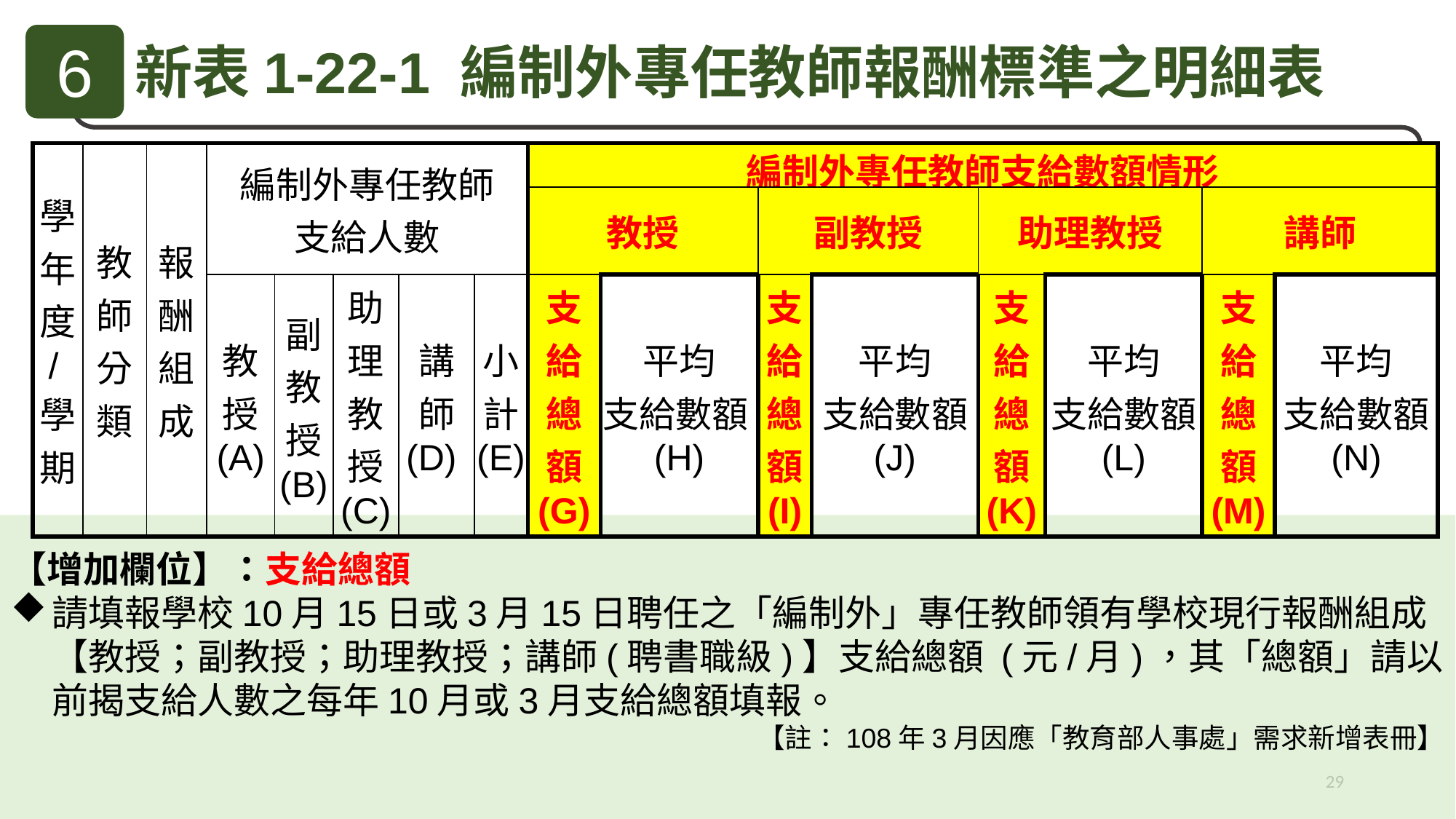

6

新表1-22-1 編制外專任教師報酬標準之明細表

| 學年度/學期 | 教師分類 | 報酬組成 | 編制外專任教師 支給人數 |  |  |  |  | 編制外專任教師支給數額情形 |  |  |  |  |  |  |  |
| --- | --- | --- | --- | --- | --- | --- | --- | --- | --- | --- | --- | --- | --- | --- | --- |
|  |  |  |  |  |  |  |  | 教授 |  | 副教授 |  | 助理教授 |  | 講師 |  |
|  |  |  | 教授 (A) | 副教授 (B) | 助理 教授 (C) | 講師 (D) | 小計 (E) | 支給 總額 (G) | 平均 支給數額(H) | 支給 總額 (I) | 平均 支給數額 (J) | 支給 總額 (K) | 平均 支給數額 (L) | 支給 總額 (M) | 平均 支給數額 (N) |

【增加欄位】：支給總額
請填報學校10月15日或3月15日聘任之「編制外」專任教師領有學校現行報酬組成【教授；副教授；助理教授；講師(聘書職級)】支給總額 (元/月)，其「總額」請以前揭支給人數之每年10月或3月支給總額填報。
【註：108年3月因應「教育部人事處」需求新增表冊】

29